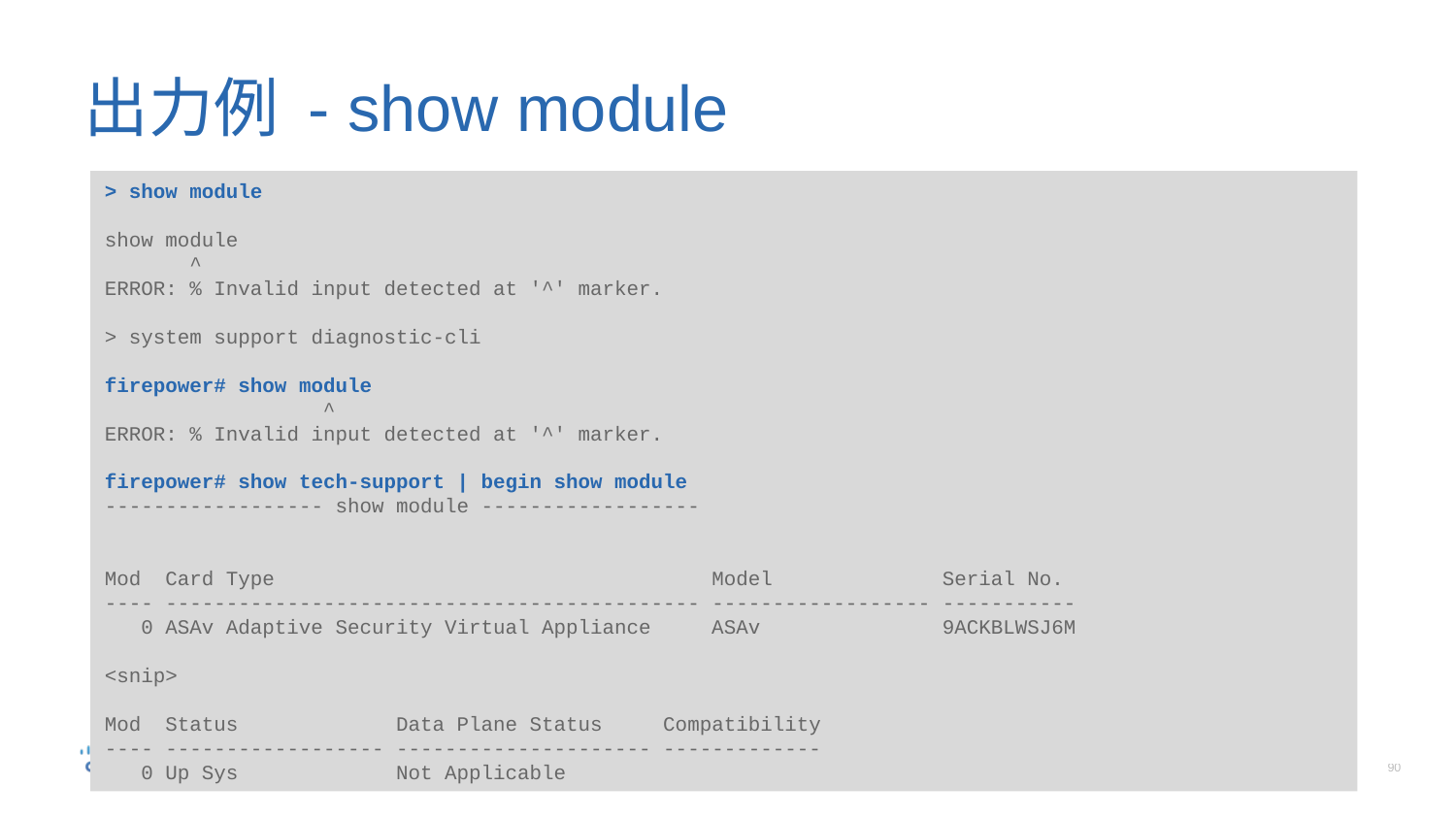

# 出力例 - show module
> show module

show module
       ^
ERROR: % Invalid input detected at '^' marker.

> system support diagnostic-cli

firepower# show module
                  ^
ERROR: % Invalid input detected at '^' marker.

firepower# show tech-support | begin show module
------------------ show module ------------------

Mod  Card Type                                    Model              Serial No.
---- -------------------------------------------- ------------------ -----------
   0 ASAv Adaptive Security Virtual Appliance     ASAv               9ACKBLWSJ6M

<snip>

Mod  Status             Data Plane Status     Compatibility
---- ------------------ --------------------- -------------
   0 Up Sys             Not Applicable